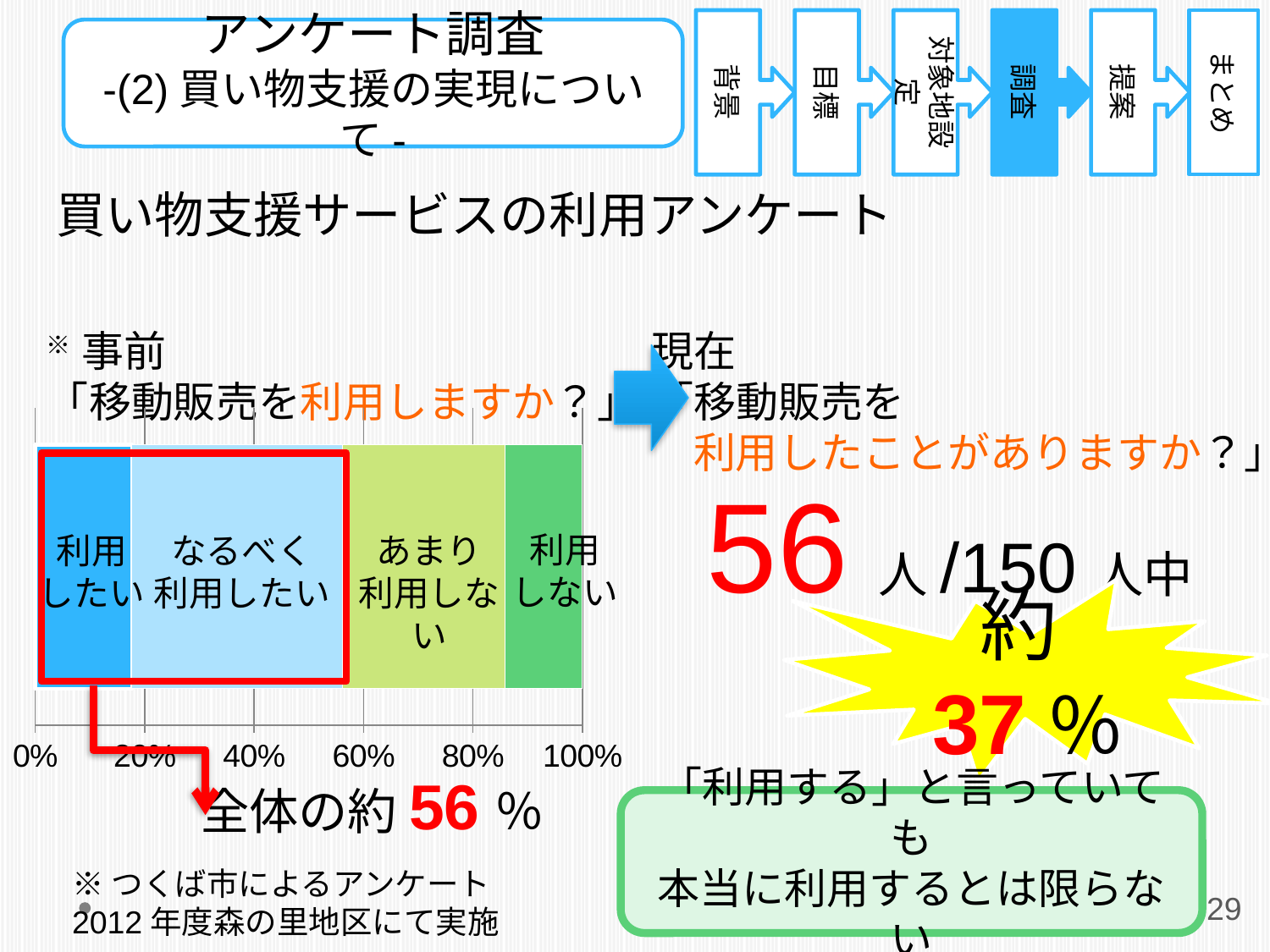

#
背景
目標
対象地設定
調査
提案
まとめ
アンケート調査
-(2)買い物支援の実現について-
買い物支援サービスの利用アンケート

※事前
「移動販売を利用しますか？」
現在
「移動販売を
　利用したことがありますか？」

### Chart

| Category | 利用したい | なるべく利用したい | あまり利用しない | 利用しない |
|---|---|---|---|---|
56人/150人中
あまり
利用しない
利用
しない
利用
したい
なるべく
利用したい
約37％
全体の約56％

「利用する」と言っていても
本当に利用するとは限らない
※つくば市によるアンケート
2012年度森の里地区にて実施
29